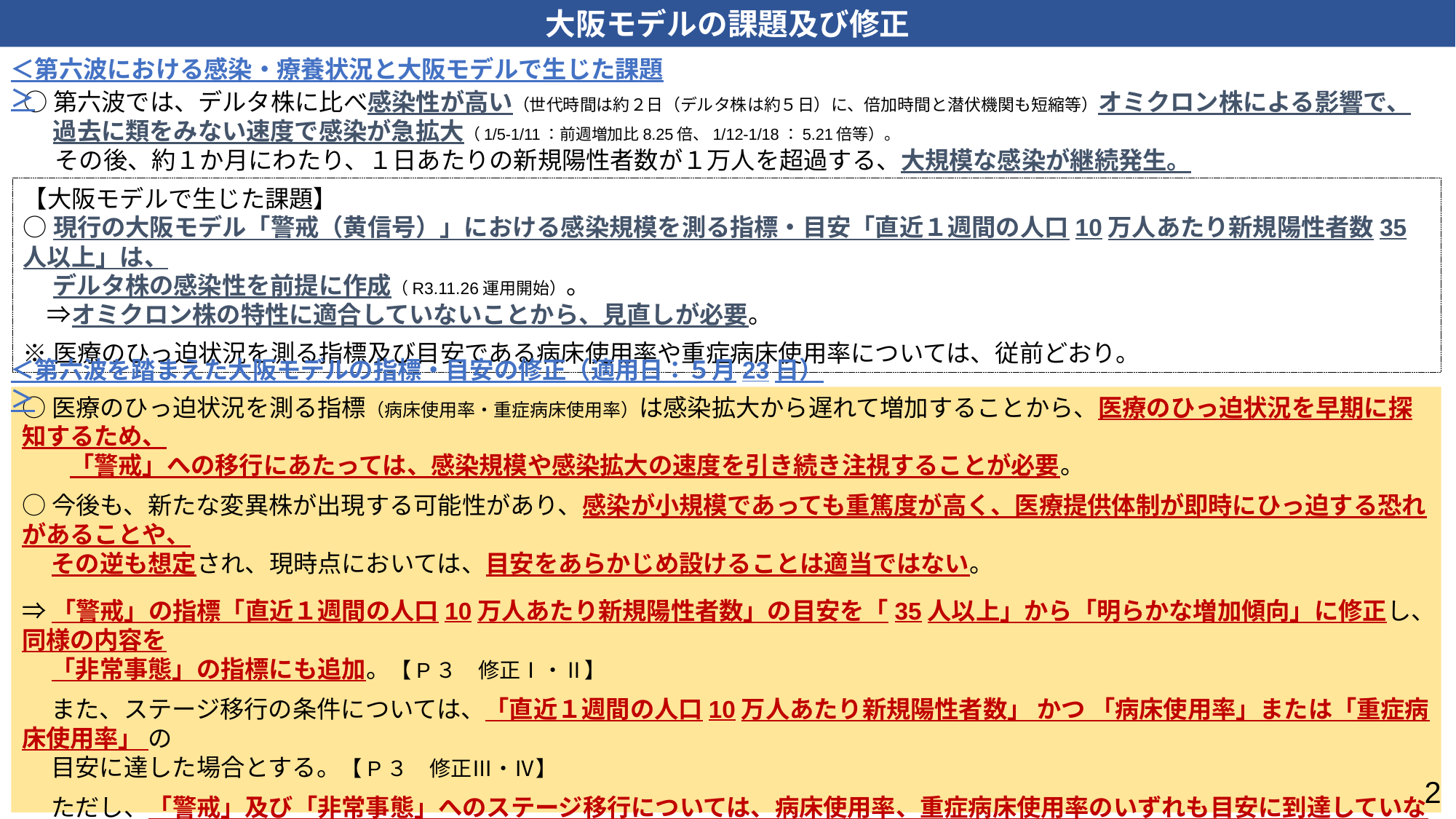

大阪モデルの課題及び修正
＜第六波における感染・療養状況と大阪モデルで生じた課題＞
○第六波では、デルタ株に比べ感染性が高い（世代時間は約２日（デルタ株は約５日）に、倍加時間と潜伏機関も短縮等）オミクロン株による影響で、
　 過去に類をみない速度で感染が急拡大（1/5-1/11：前週増加比8.25倍、1/12-1/18：5.21倍等）。
　　その後、約１か月にわたり、１日あたりの新規陽性者数が１万人を超過する、大規模な感染が継続発生。
【大阪モデルで生じた課題】
○現行の大阪モデル「警戒（黄信号）」における感染規模を測る指標・目安「直近１週間の人口10万人あたり新規陽性者数35人以上」は、
　 デルタ株の感染性を前提に作成（R3.11.26運用開始）。
　⇒オミクロン株の特性に適合していないことから、見直しが必要。

※医療のひっ迫状況を測る指標及び目安である病床使用率や重症病床使用率については、従前どおり。
＜第六波を踏まえた大阪モデルの指標・目安の修正（適用日：５月23日）＞
○医療のひっ迫状況を測る指標（病床使用率・重症病床使用率）は感染拡大から遅れて増加することから、医療のひっ迫状況を早期に探知するため、
　　「警戒」への移行にあたっては、感染規模や感染拡大の速度を引き続き注視することが必要。

○今後も、新たな変異株が出現する可能性があり、感染が小規模であっても重篤度が高く、医療提供体制が即時にひっ迫する恐れがあることや、
　 その逆も想定され、現時点においては、目安をあらかじめ設けることは適当ではない。

⇒「警戒」の指標「直近１週間の人口10万人あたり新規陽性者数」の目安を「35人以上」から「明らかな増加傾向」に修正し、同様の内容を
　 「非常事態」の指標にも追加。【P３　修正Ⅰ・Ⅱ】

　 また、ステージ移行の条件については、「直近１週間の人口10万人あたり新規陽性者数」 かつ 「病床使用率」または「重症病床使用率」 の
　 目安に達した場合とする。【P３　修正Ⅲ・Ⅳ】

　 ただし、「警戒」及び「非常事態」へのステージ移行については、病床使用率、重症病床使用率のいずれも目安に到達していない場合に
   おいても、感染規模や感染拡大の速度・機会の状況を踏まえ、今後の医療提供体制への負担が想定される場合は、専門家の意見を聴取し
   たうえで、対策本部会議で決定する。【P３　修正Ⅲ・Ⅳ】

　 なお、今後も、新たな変異株の出現やその特性等を踏まえ、必要に応じ、大阪モデルの見直しを検討する。
2